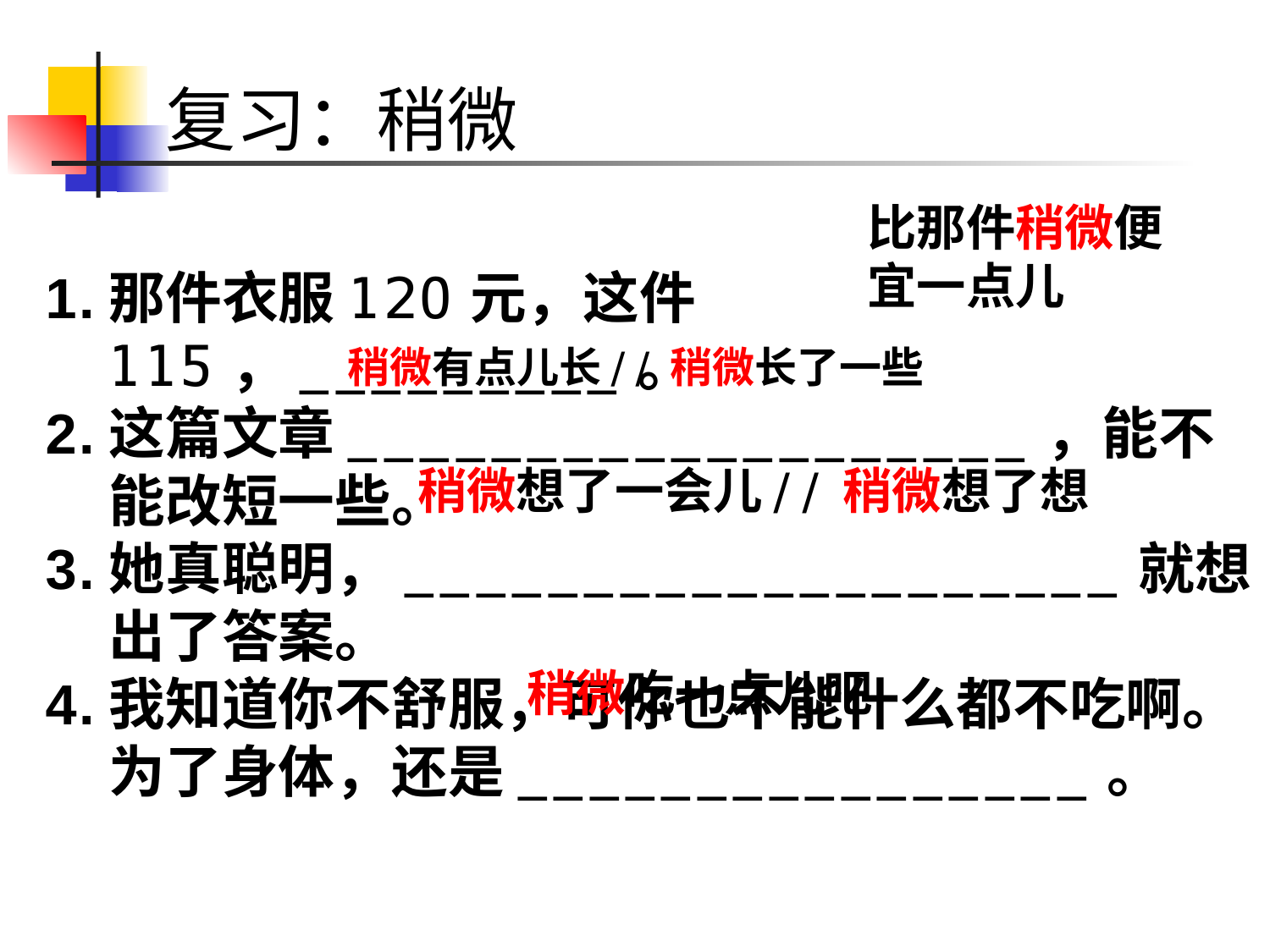

# 复习：稍微
比那件稍微便宜一点儿
那件衣服120元，这件115，_________。
这篇文章___________________，能不能改短一些。
她真聪明，____________________就想出了答案。
我知道你不舒服，可你也不能什么都不吃啊。为了身体，还是________________。
稍微有点儿长//稍微长了一些
稍微想了一会儿//稍微想了想
稍微吃一点儿吧